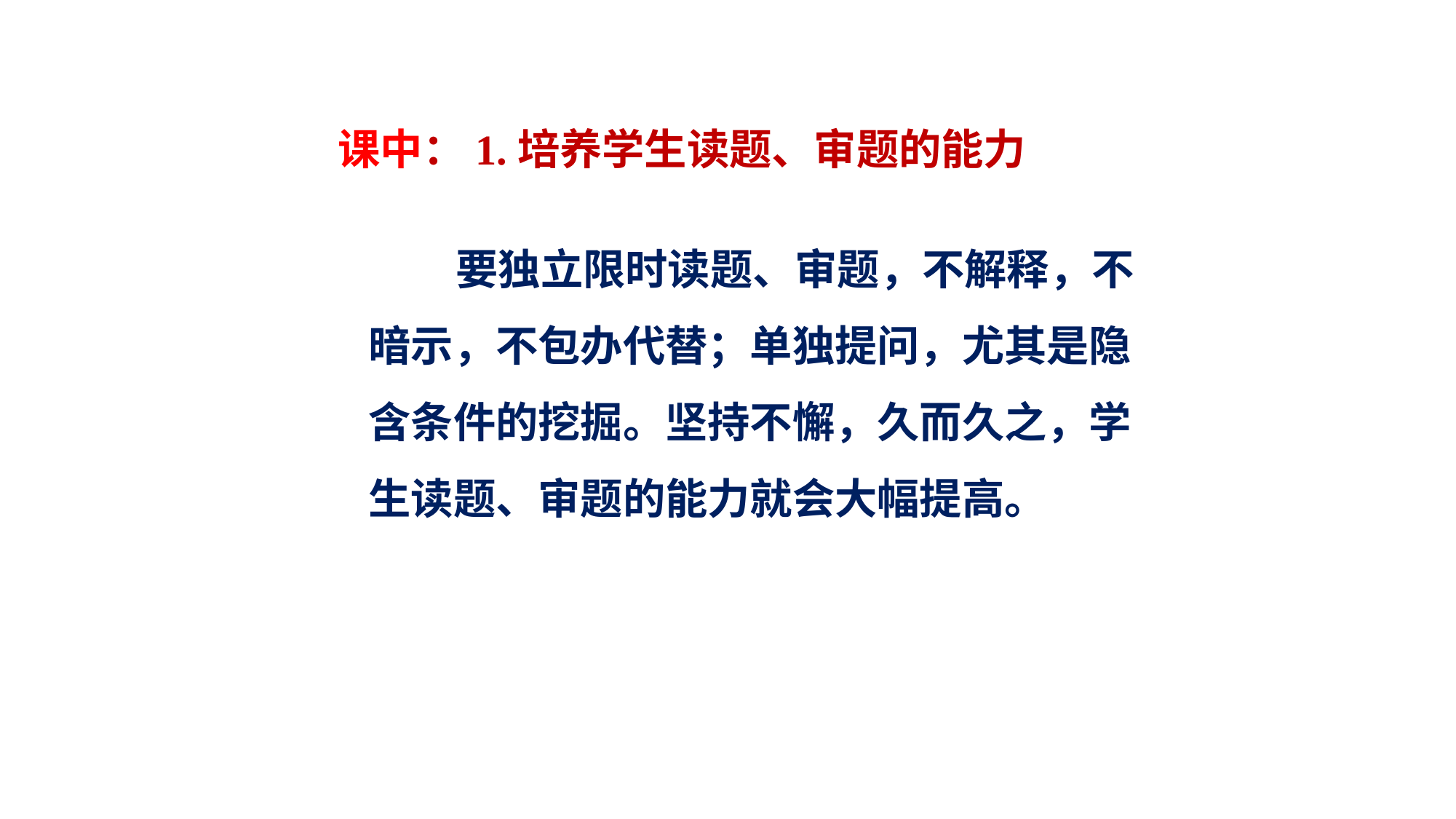

课中：1.培养学生读题、审题的能力
        要独立限时读题、审题，不解释，不
暗示，不包办代替；单独提问，尤其是隐
含条件的挖掘。坚持不懈，久而久之，学生读题、审题的能力就会大幅提高。